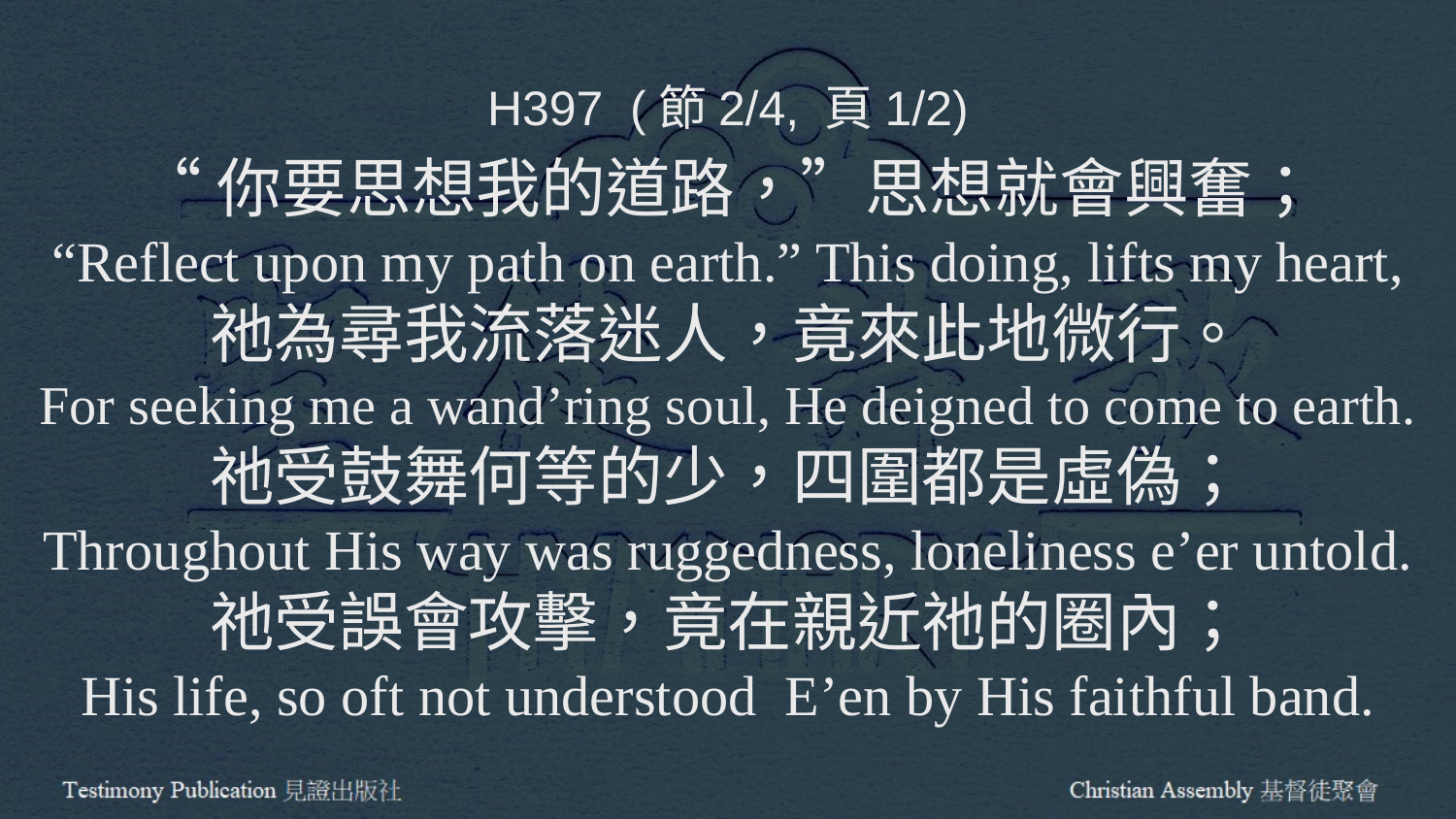

H397  (節2/4, 頁1/2)
“你要思想我的道路，”思想就會興奮；
“Reflect upon my path on earth.” This doing, lifts my heart,
祂為尋我流落迷人，竟來此地微行。
For seeking me a wand’ring soul, He deigned to come to earth.
祂受鼓舞何等的少，四圍都是虛偽；
Throughout His way was ruggedness, loneliness e’er untold.
祂受誤會攻擊，竟在親近祂的圈內；
His life, so oft not understood  E’en by His faithful band.